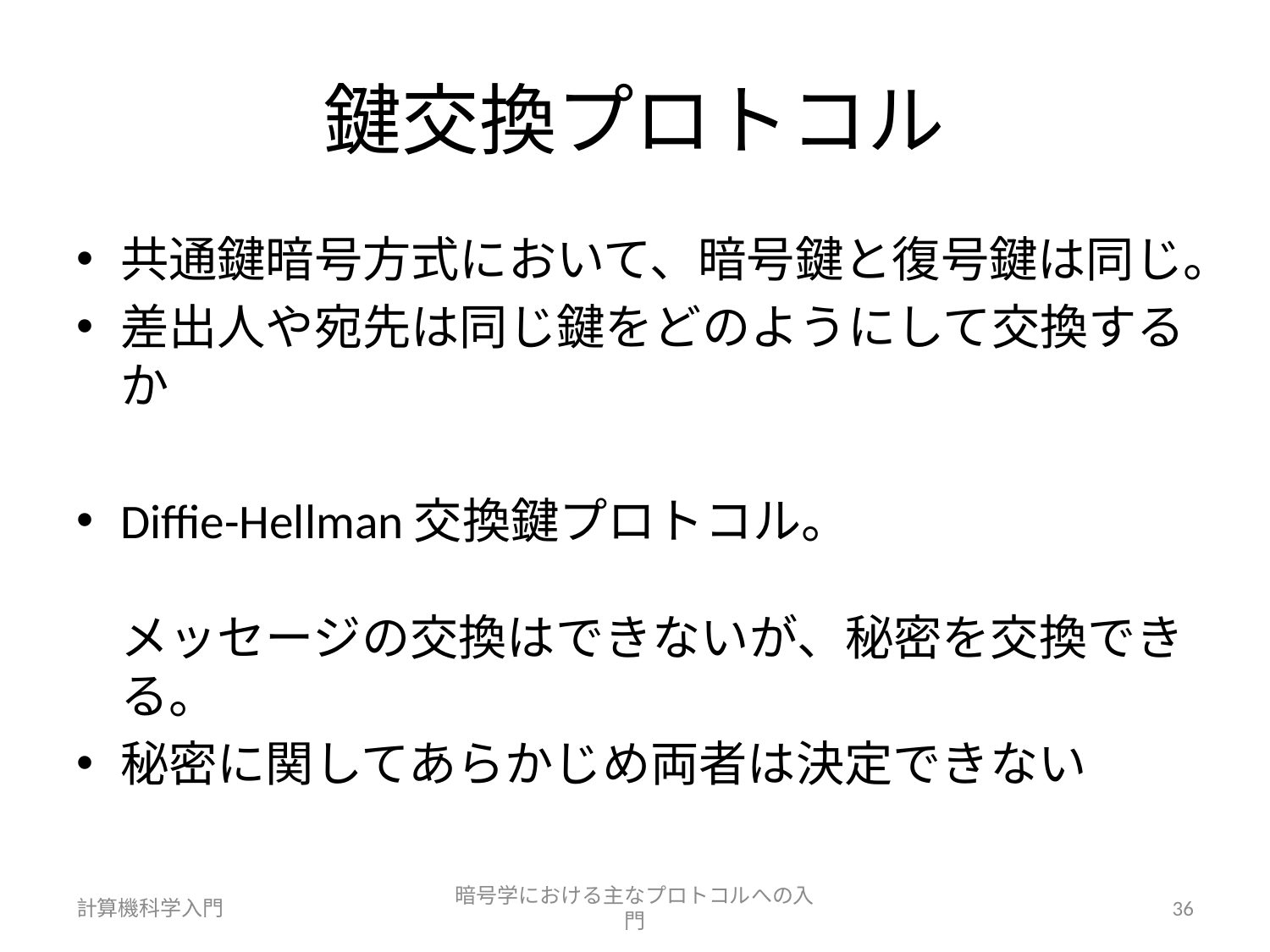

# 鍵交換プロトコル
共通鍵暗号方式において、暗号鍵と復号鍵は同じ。
差出人や宛先は同じ鍵をどのようにして交換するか

Diffie-Hellman交換鍵プロトコル。
メッセージの交換はできないが、秘密を交換できる。
秘密に関してあらかじめ両者は決定できない
計算機科学入門
暗号学における主なプロトコルへの入門
36